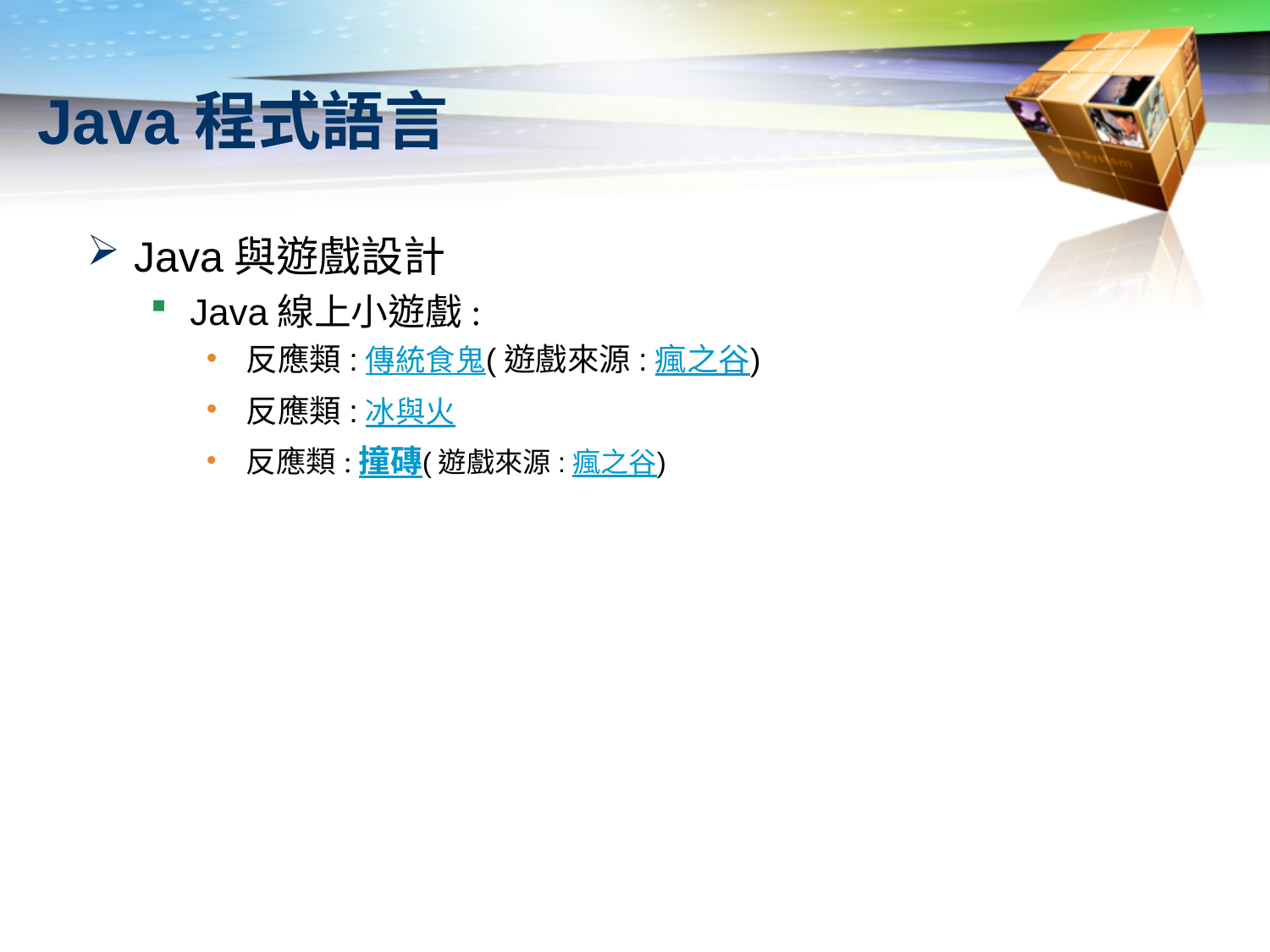

Java與遊戲設計
Java線上小遊戲:
反應類:傳統食鬼(遊戲來源:瘋之谷)
反應類:冰與火
反應類:撞磚(遊戲來源:瘋之谷)
# Java程式語言